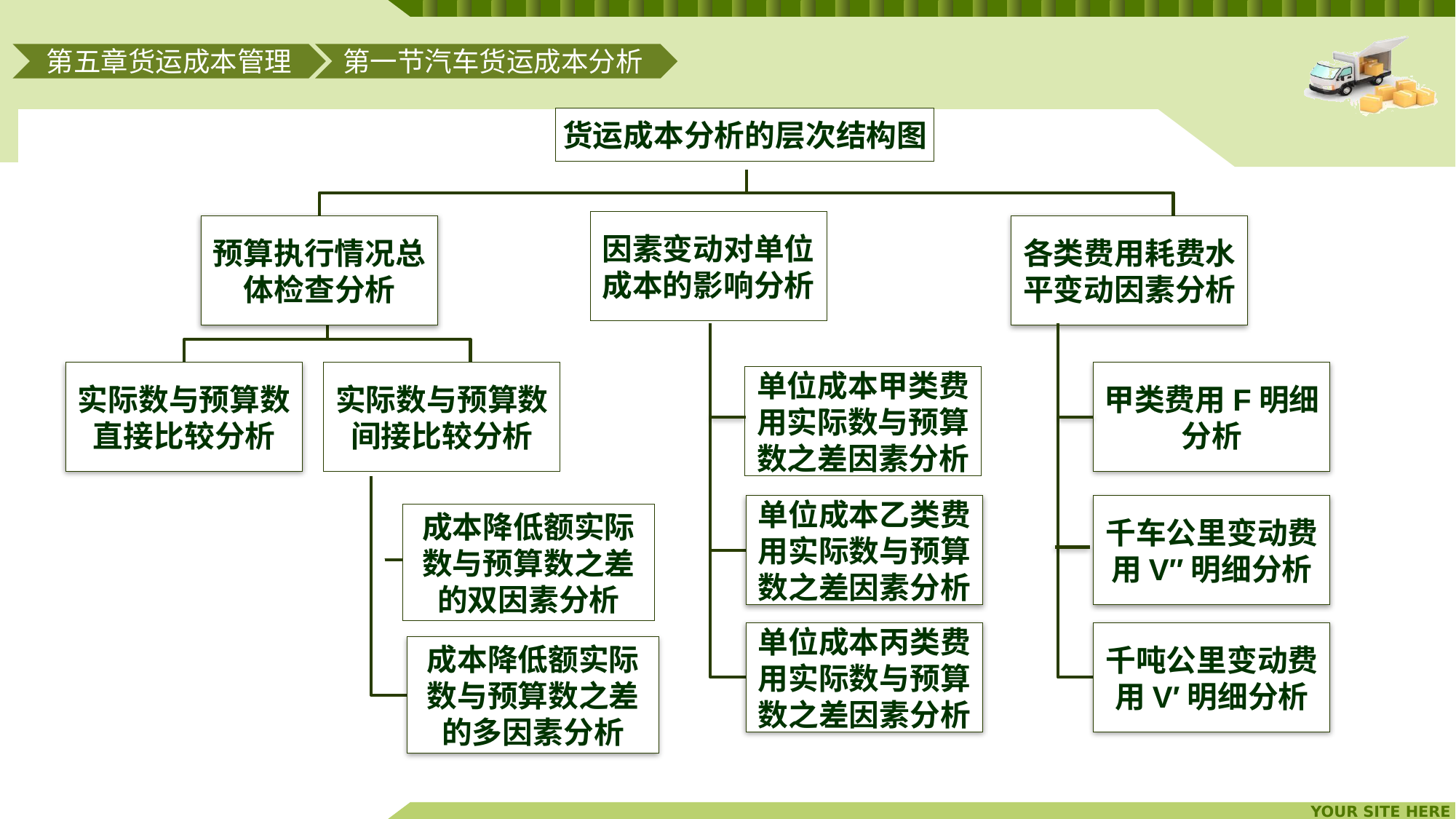

第一节汽车货运成本分析
第五章货运成本管理
货运成本分析的层次结构图

因素变动对单位成本的影响分析

预算执行情况总体检查分析

各类费用耗费水平变动因素分析

实际数与预算数直接比较分析
实际数与预算数间接比较分析

单位成本甲类费用实际数与预算数之差因素分析

单位成本乙类费用实际数与预算数之差因素分析

单位成本丙类费用实际数与预算数之差因素分析

甲类费用F明细分析

千车公里变动费用V″明细分析

千吨公里变动费用V′明细分析

成本降低额实际数与预算数之差的双因素分析

成本降低额实际数与预算数之差的多因素分析